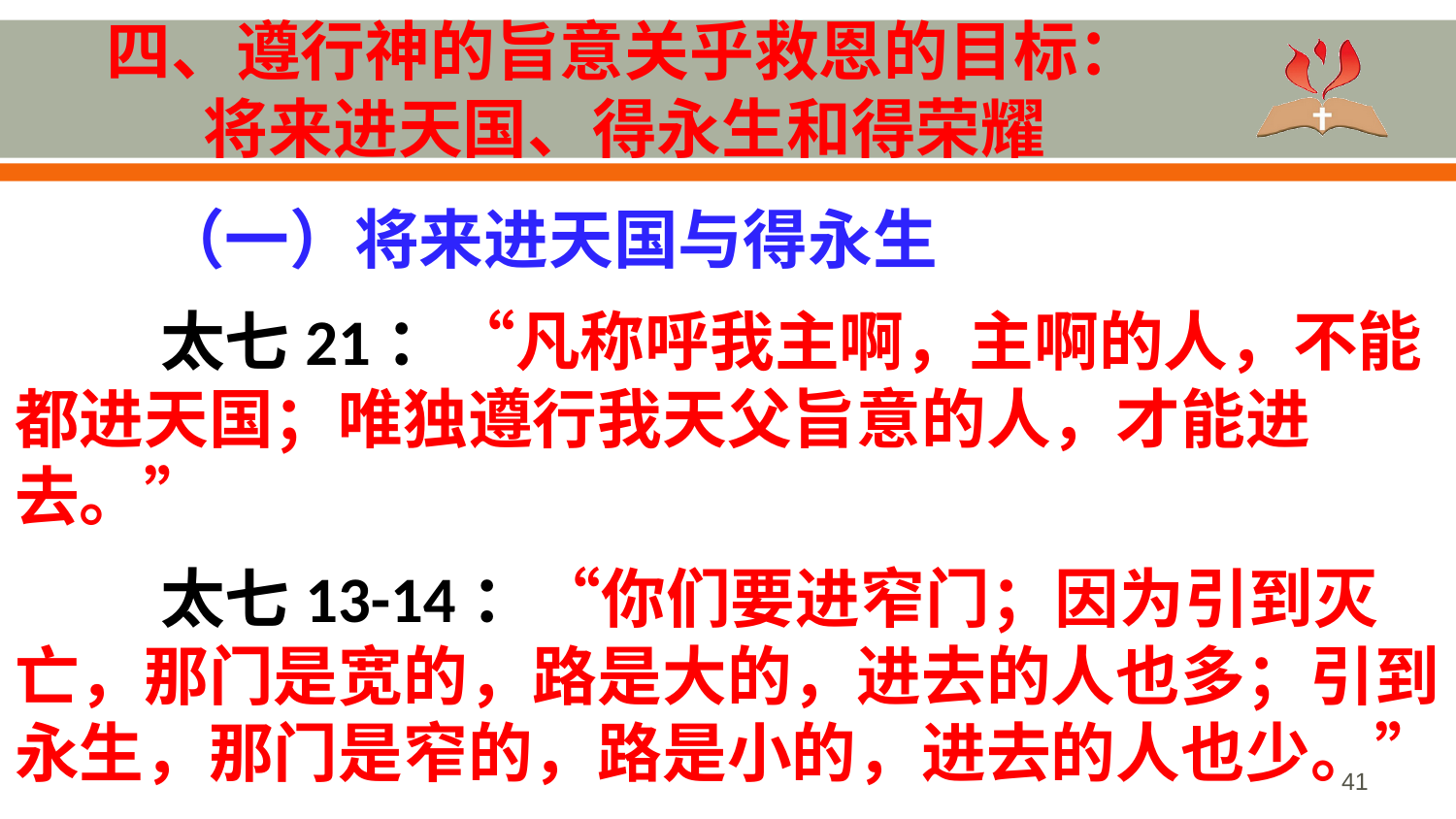

# 四、遵行神的旨意关乎救恩的目标： 将来进天国、得永生和得荣耀
	（一）将来进天国与得永生
	太七21：“凡称呼我主啊，主啊的人，不能都进天国；唯独遵行我天父旨意的人，才能进去。”
	太七13-14：“你们要进窄门；因为引到灭亡，那门是宽的，路是大的，进去的人也多；引到永生，那门是窄的，路是小的，进去的人也少。”

41